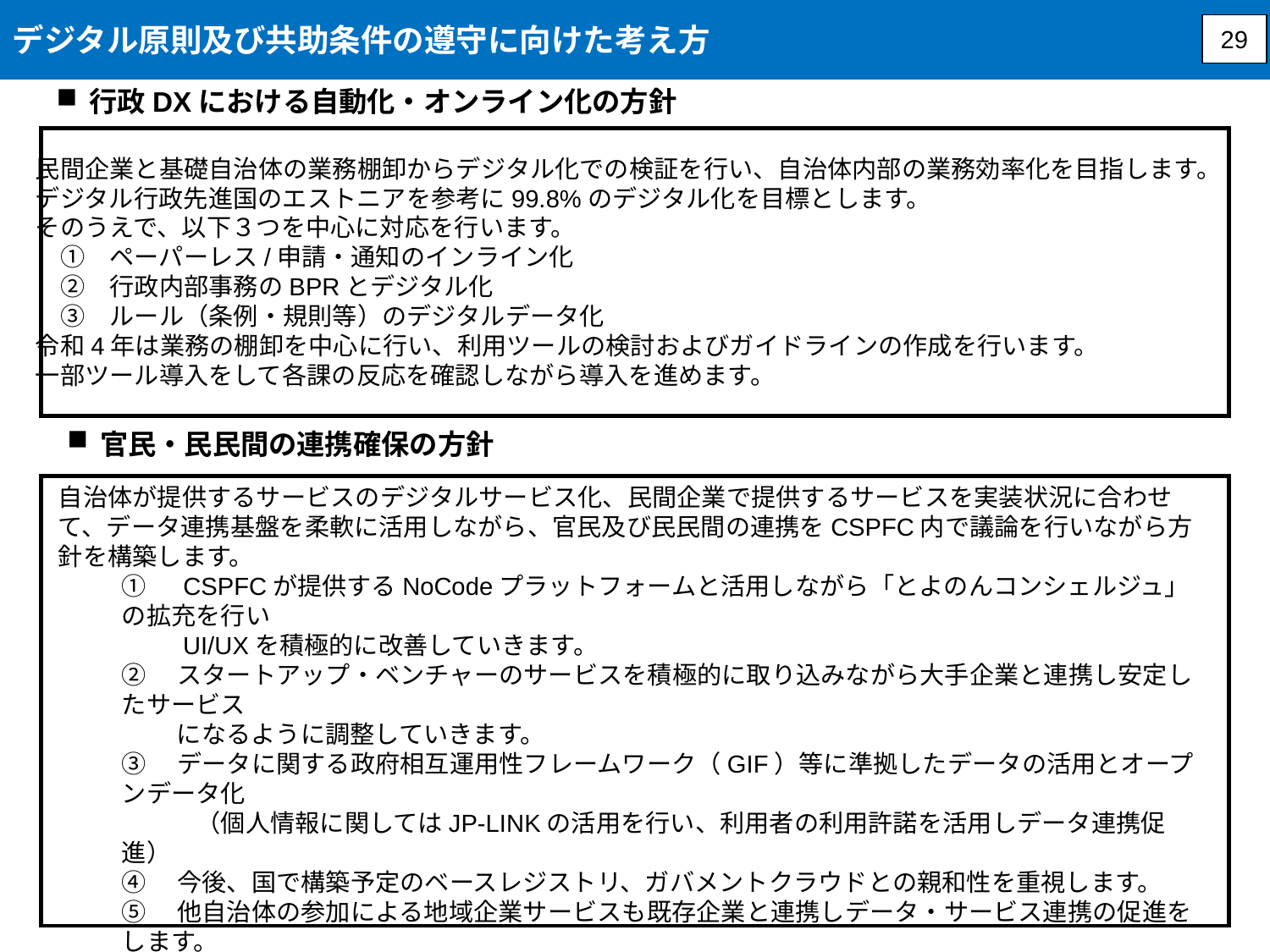

デジタル原則及び共助条件の遵守に向けた考え方
29
行政DXにおける自動化・オンライン化の方針

民間企業と基礎自治体の業務棚卸からデジタル化での検証を行い、自治体内部の業務効率化を目指します。
デジタル行政先進国のエストニアを参考に99.8%のデジタル化を目標とします。
そのうえで、以下３つを中心に対応を行います。
　①　ペーパーレス/申請・通知のインライン化
　②　行政内部事務のBPRとデジタル化
　③　ルール（条例・規則等）のデジタルデータ化
令和4年は業務の棚卸を中心に行い、利用ツールの検討およびガイドラインの作成を行います。
一部ツール導入をして各課の反応を確認しながら導入を進めます。
官民・民民間の連携確保の方針
自治体が提供するサービスのデジタルサービス化、民間企業で提供するサービスを実装状況に合わせて、データ連携基盤を柔軟に活用しながら、官民及び民民間の連携をCSPFC内で議論を行いながら方針を構築します。
①　CSPFCが提供するNoCodeプラットフォームと活用しながら「とよのんコンシェルジュ」の拡充を行い
　　 UI/UXを積極的に改善していきます。
②　スタートアップ・ベンチャーのサービスを積極的に取り込みながら大手企業と連携し安定したサービス
　　 になるように調整していきます。
③　データに関する政府相互運用性フレームワーク（GIF）等に準拠したデータの活用とオープンデータ化
　　　（個人情報に関してはJP-LINKの活用を行い、利用者の利用許諾を活用しデータ連携促進）
④　今後、国で構築予定のベースレジストリ、ガバメントクラウドとの親和性を重視します。
⑤　他自治体の参加による地域企業サービスも既存企業と連携しデータ・サービス連携の促進をします。